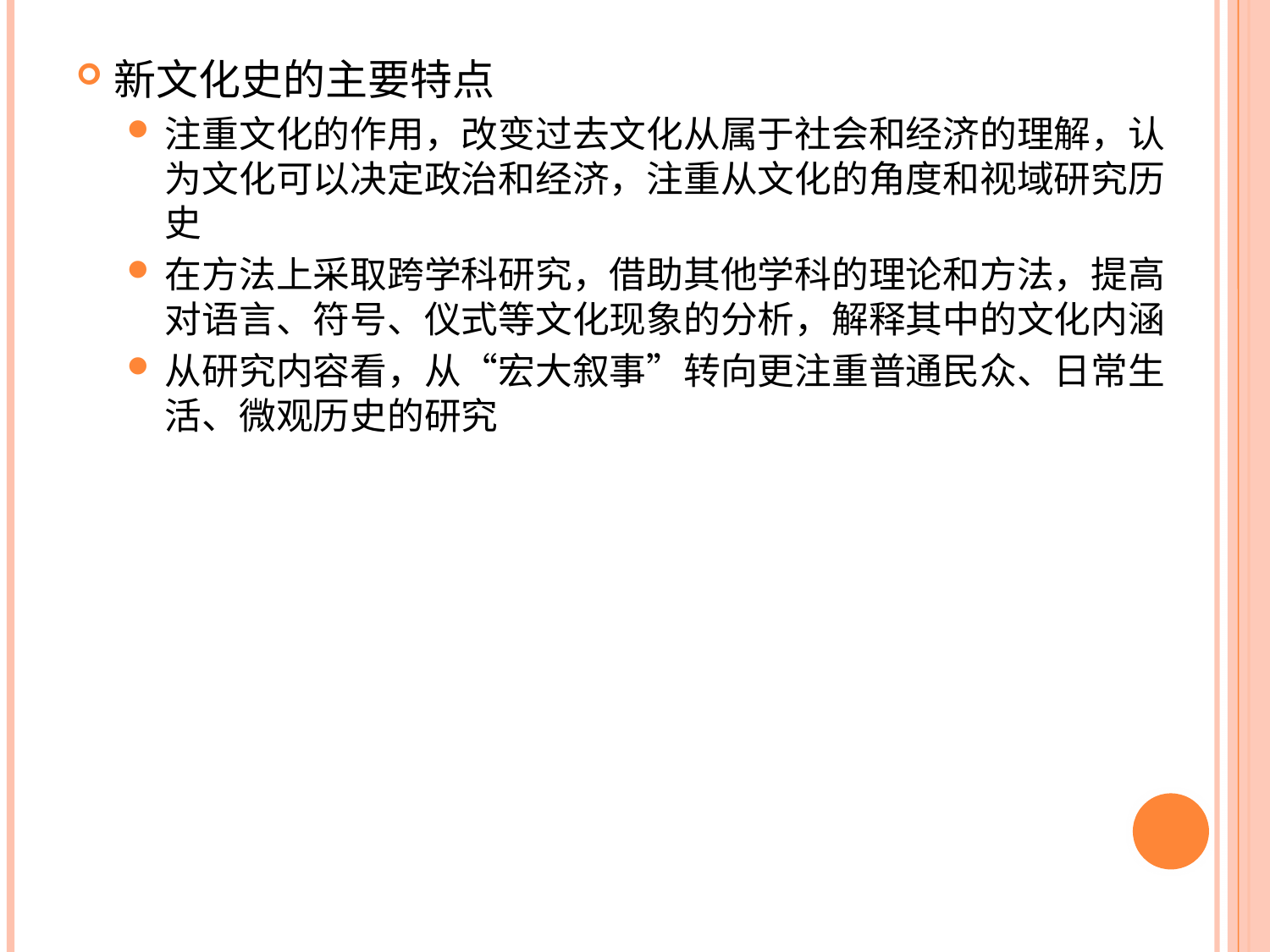

新文化史的主要特点
注重文化的作用，改变过去文化从属于社会和经济的理解，认为文化可以决定政治和经济，注重从文化的角度和视域研究历史
在方法上采取跨学科研究，借助其他学科的理论和方法，提高对语言、符号、仪式等文化现象的分析，解释其中的文化内涵
从研究内容看，从“宏大叙事”转向更注重普通民众、日常生活、微观历史的研究